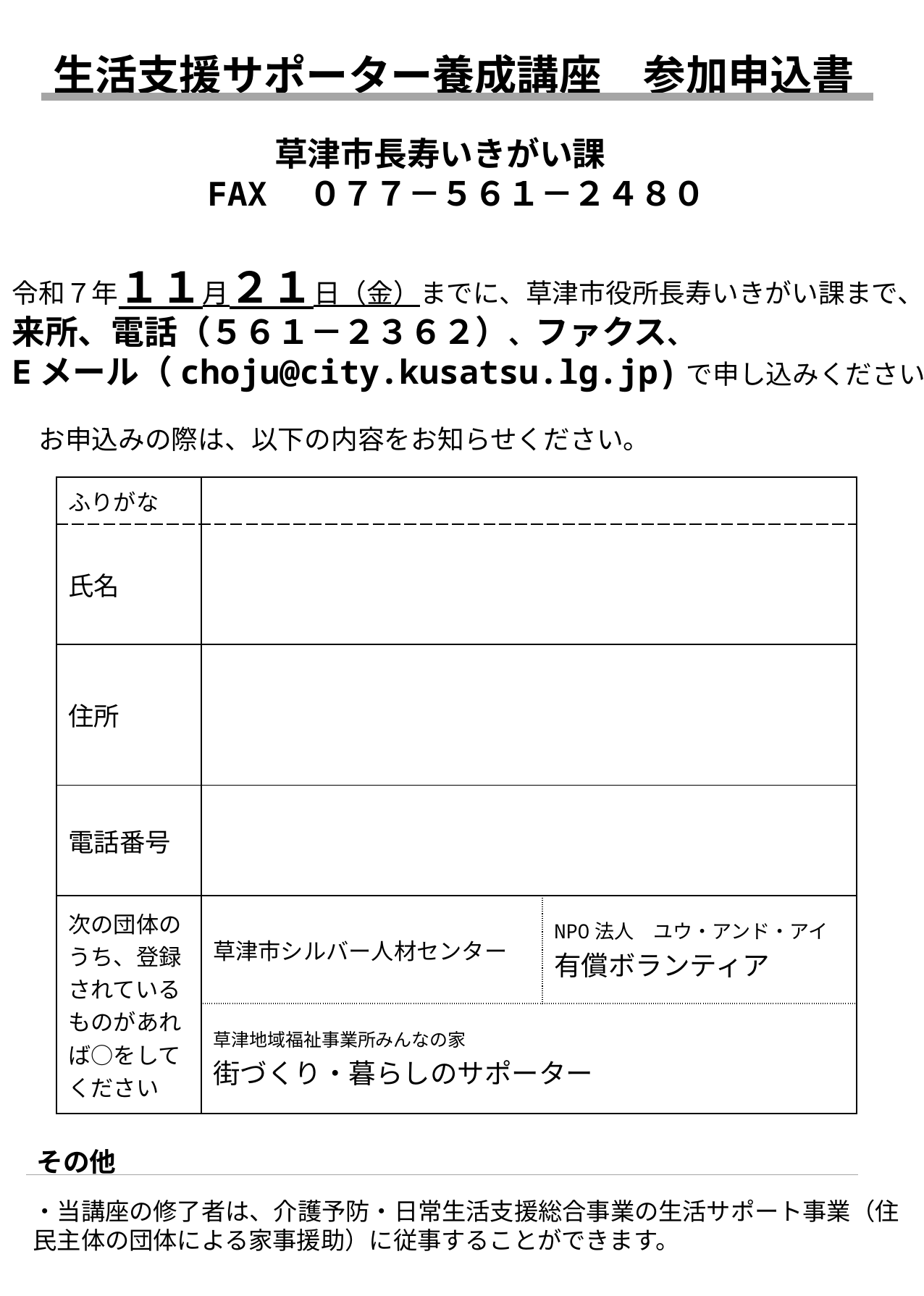

生活支援サポーター養成講座　参加申込書
草津市長寿いきがい課
FAX　０７７－５６１－２４８０
令和７年１１月２１日（金）までに、草津市役所長寿いきがい課まで、
来所、電話（５６１－２３６２）、ファクス、
Eメール（choju@city.kusatsu.lg.jp)で申し込みください。

　お申込みの際は、以下の内容をお知らせください。

| ふりがな |  |  |
| --- | --- | --- |
| 氏名 |  |  |
| 住所 |  |  |
| 電話番号 |  |  |
| 次の団体の うち、登録されているものがあれば○をしてください | 草津市シルバー人材センター | NPO法人　ユウ・アンド・アイ 有償ボランティア |
|  | 草津地域福祉事業所みんなの家 街づくり・暮らしのサポーター |  |
その他
・当講座の修了者は、介護予防・日常生活支援総合事業の生活サポート事業（住民主体の団体による家事援助）に従事することができます。